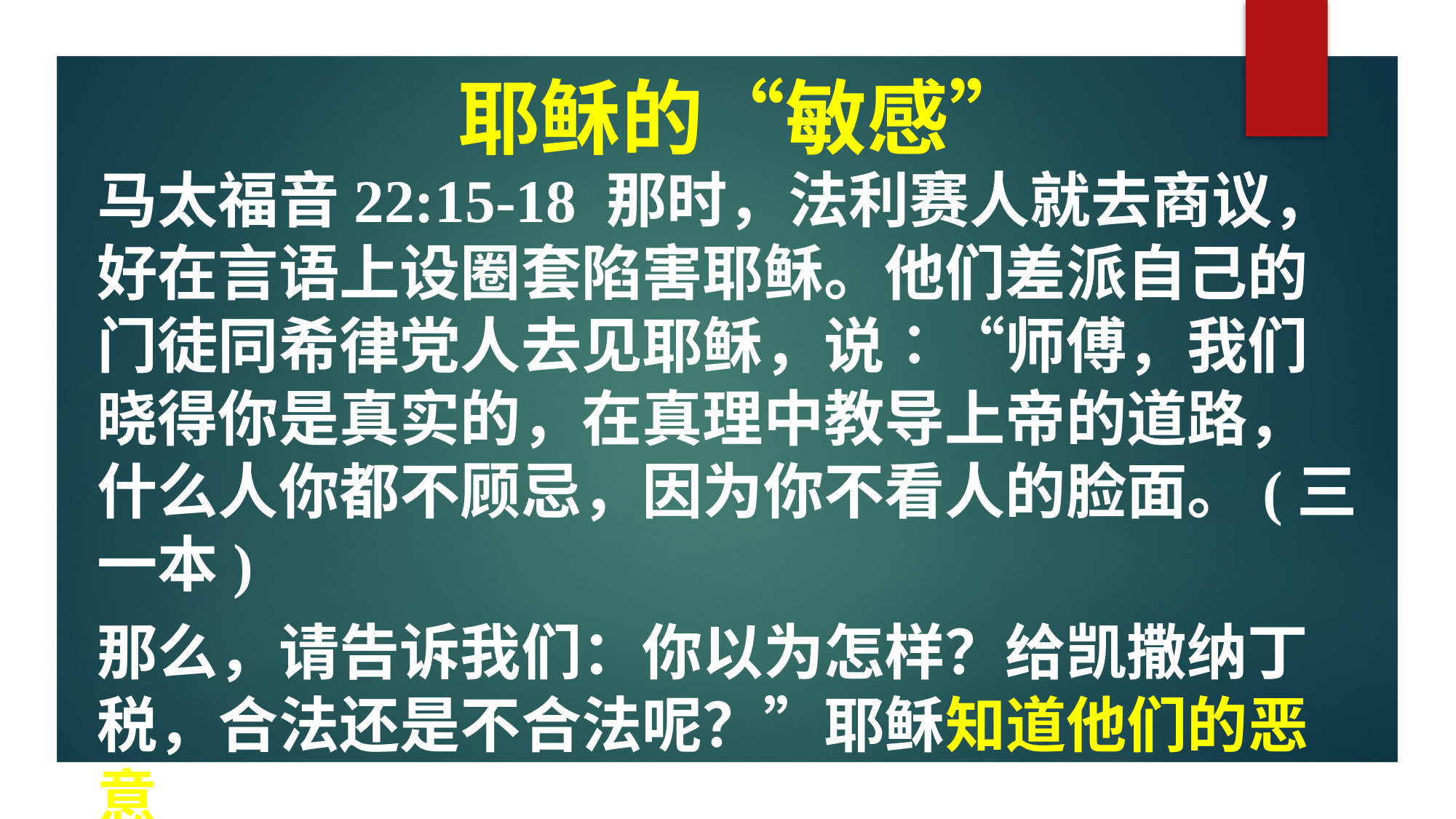

# 耶稣的“敏感”
马太福音22:15-18 那时，法利赛人就去商议，好在言语上设圈套陷害耶稣。他们差派自己的门徒同希律党人去见耶稣，说∶“师傅，我们晓得你是真实的，在真理中教导上帝的道路，什么人你都不顾忌，因为你不看人的脸面。(三一本)
那么，请告诉我们：你以为怎样？给凯撒纳丁税，合法还是不合法呢？”耶稣知道他们的恶意，就说∶“假冒伪善的人哪！你们为什么试探我？